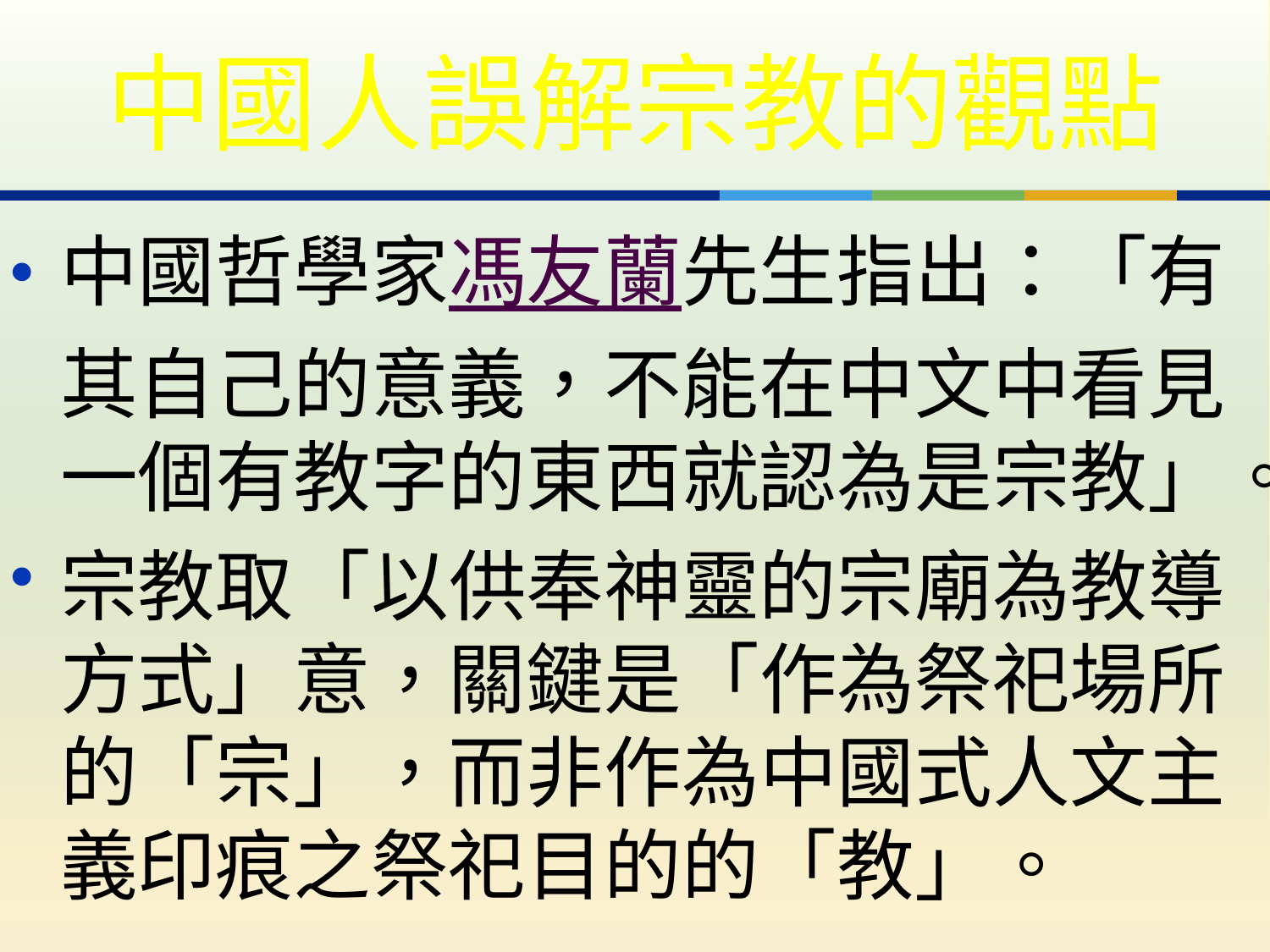

# 中國人誤解宗教的觀點
中國哲學家馮友蘭先生指出：「有其自己的意義，不能在中文中看見一個有教字的東西就認為是宗教」。
宗教取「以供奉神靈的宗廟為教導方式」意，關鍵是「作為祭祀場所的「宗」，而非作為中國式人文主義印痕之祭祀目的的「教」。